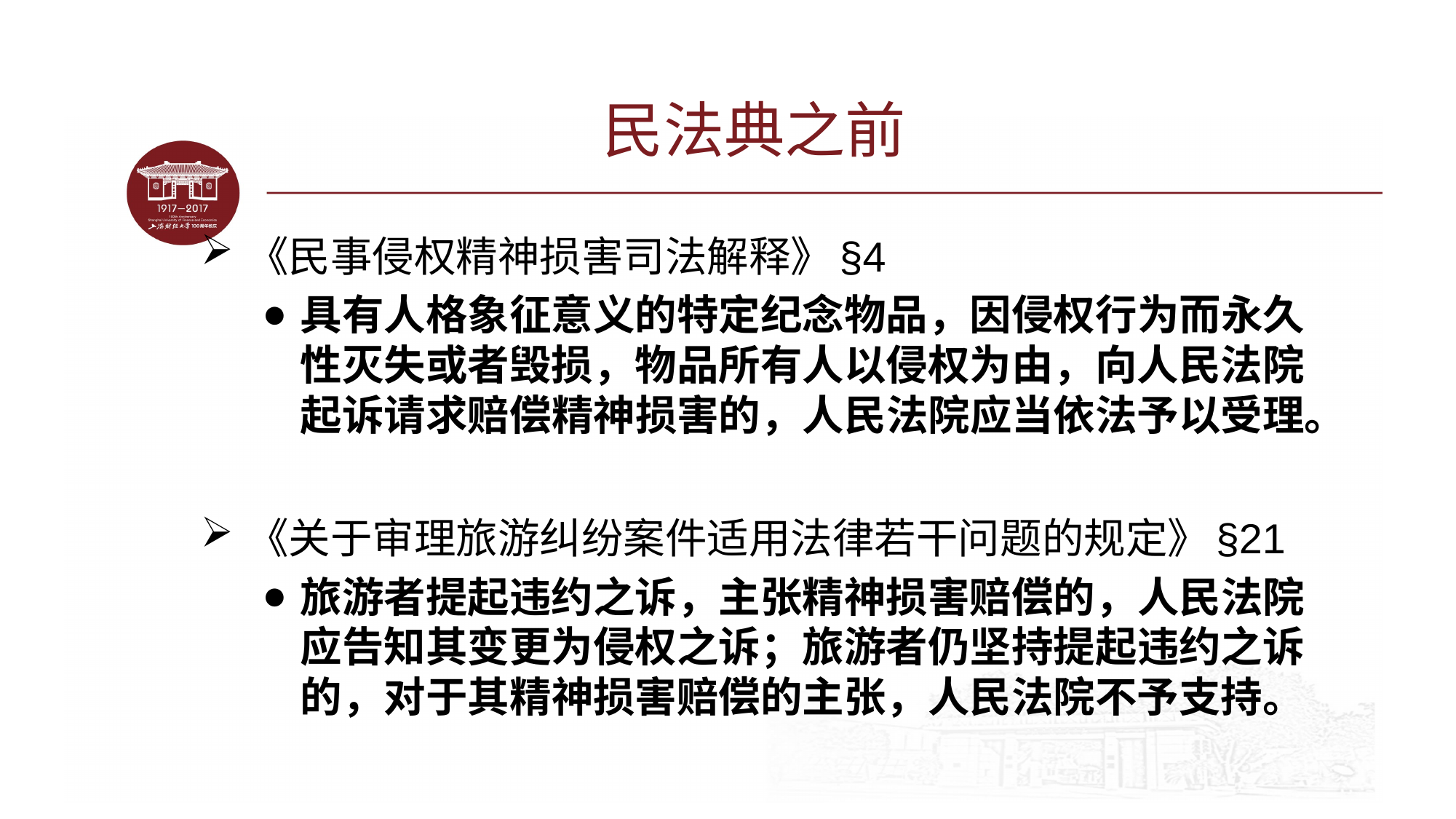

# 民法典之前
《民事侵权精神损害司法解释》§4
具有人格象征意义的特定纪念物品，因侵权行为而永久性灭失或者毁损，物品所有人以侵权为由，向人民法院起诉请求赔偿精神损害的，人民法院应当依法予以受理。

《关于审理旅游纠纷案件适用法律若干问题的规定》§21
旅游者提起违约之诉，主张精神损害赔偿的，人民法院应告知其变更为侵权之诉；旅游者仍坚持提起违约之诉的，对于其精神损害赔偿的主张，人民法院不予支持。